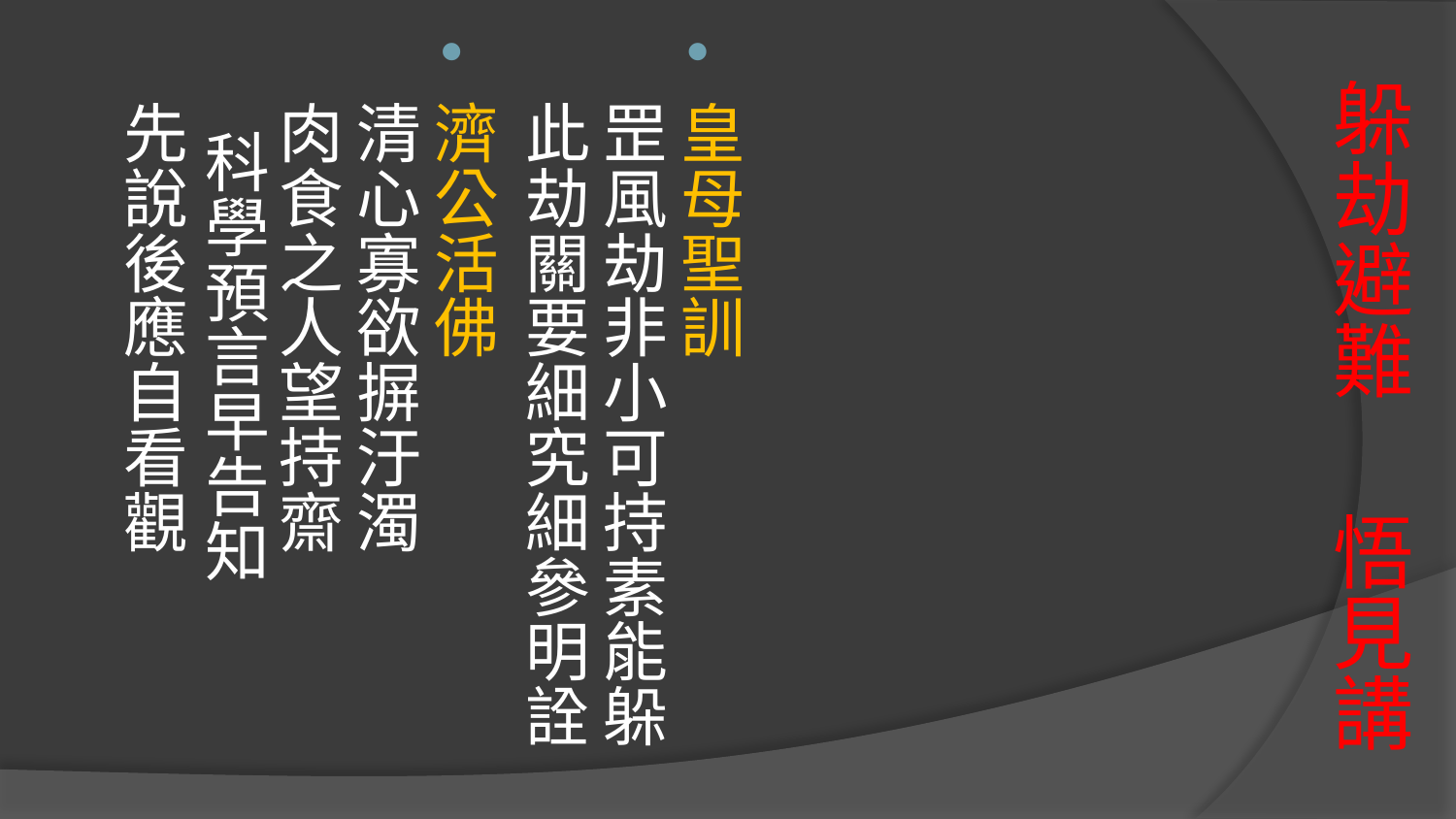

皇母聖訓
罡風劫非小可持素能躲此劫關要細究細參明詮
濟公活佛                             清心寡欲摒汙濁
肉食之人望持齋                  科學預言早告知
先說後應自看觀

# 躲劫避難      悟見講